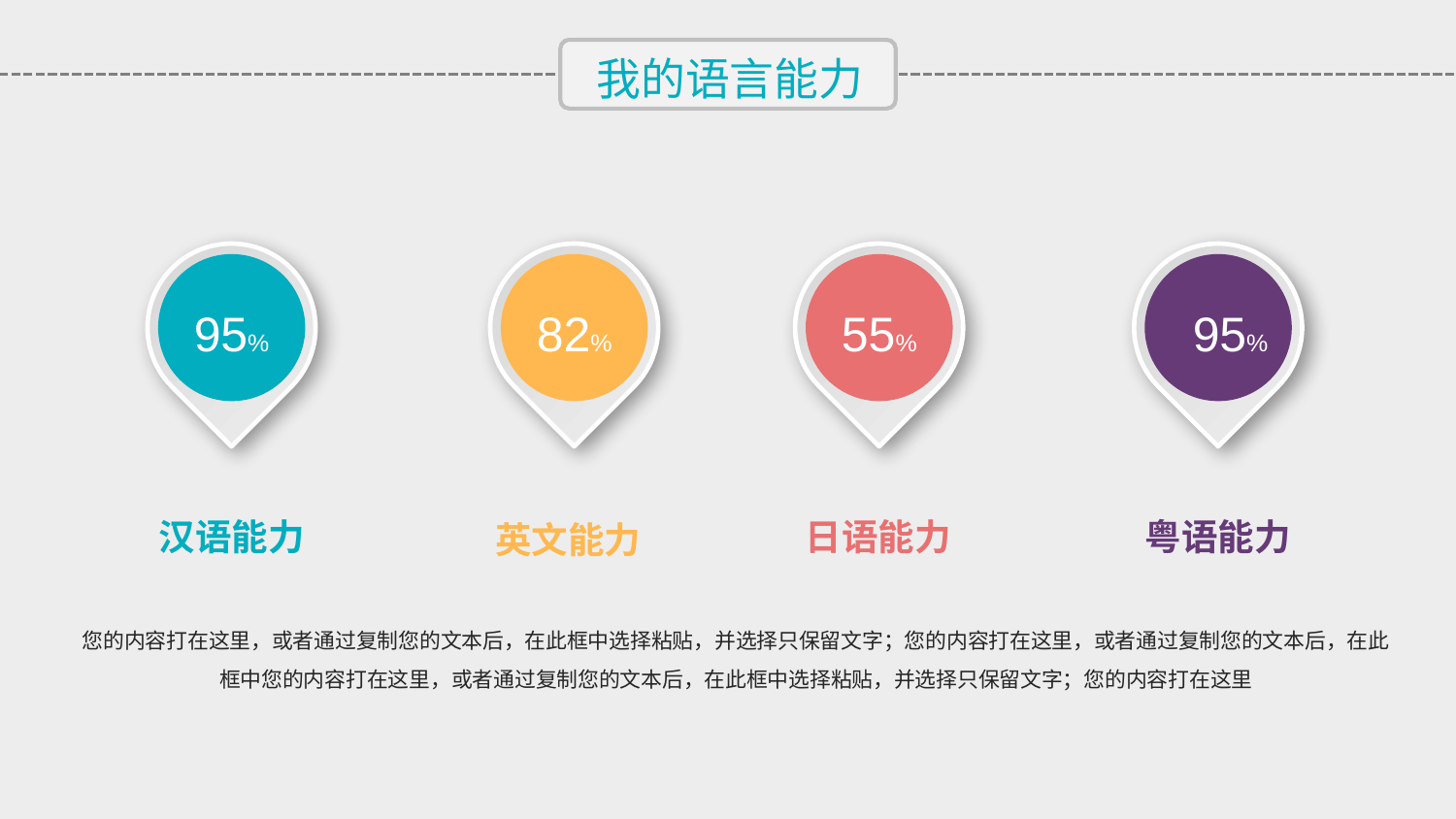

我的语言能力

95%

82%

55%

95%
汉语能力
日语能力
粤语能力
英文能力
您的内容打在这里，或者通过复制您的文本后，在此框中选择粘贴，并选择只保留文字；您的内容打在这里，或者通过复制您的文本后，在此框中您的内容打在这里，或者通过复制您的文本后，在此框中选择粘贴，并选择只保留文字；您的内容打在这里